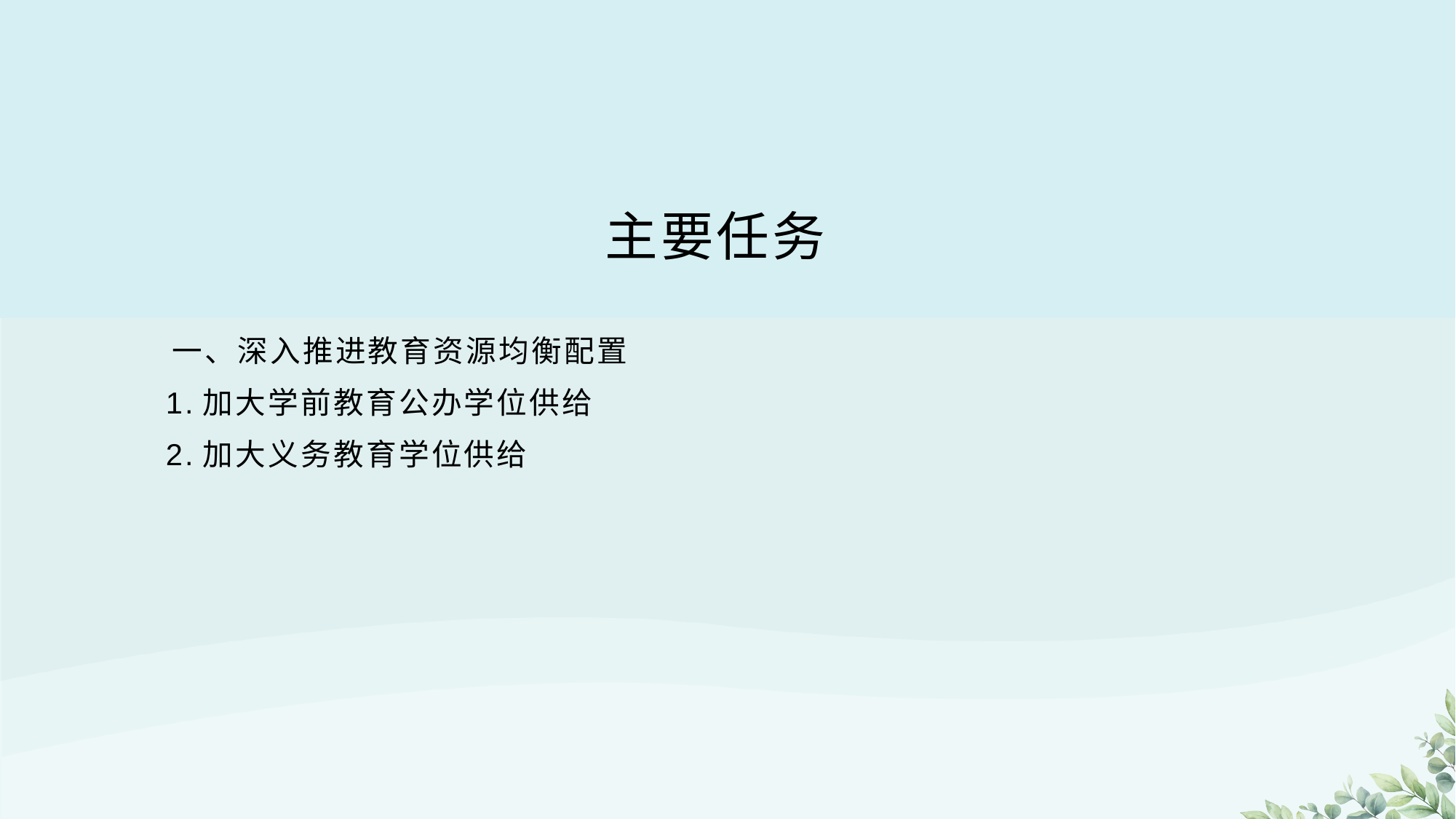

# 主要任务
       一、深入推进教育资源均衡配置
      1.加大学前教育公办学位供给
      2.加大义务教育学位供给